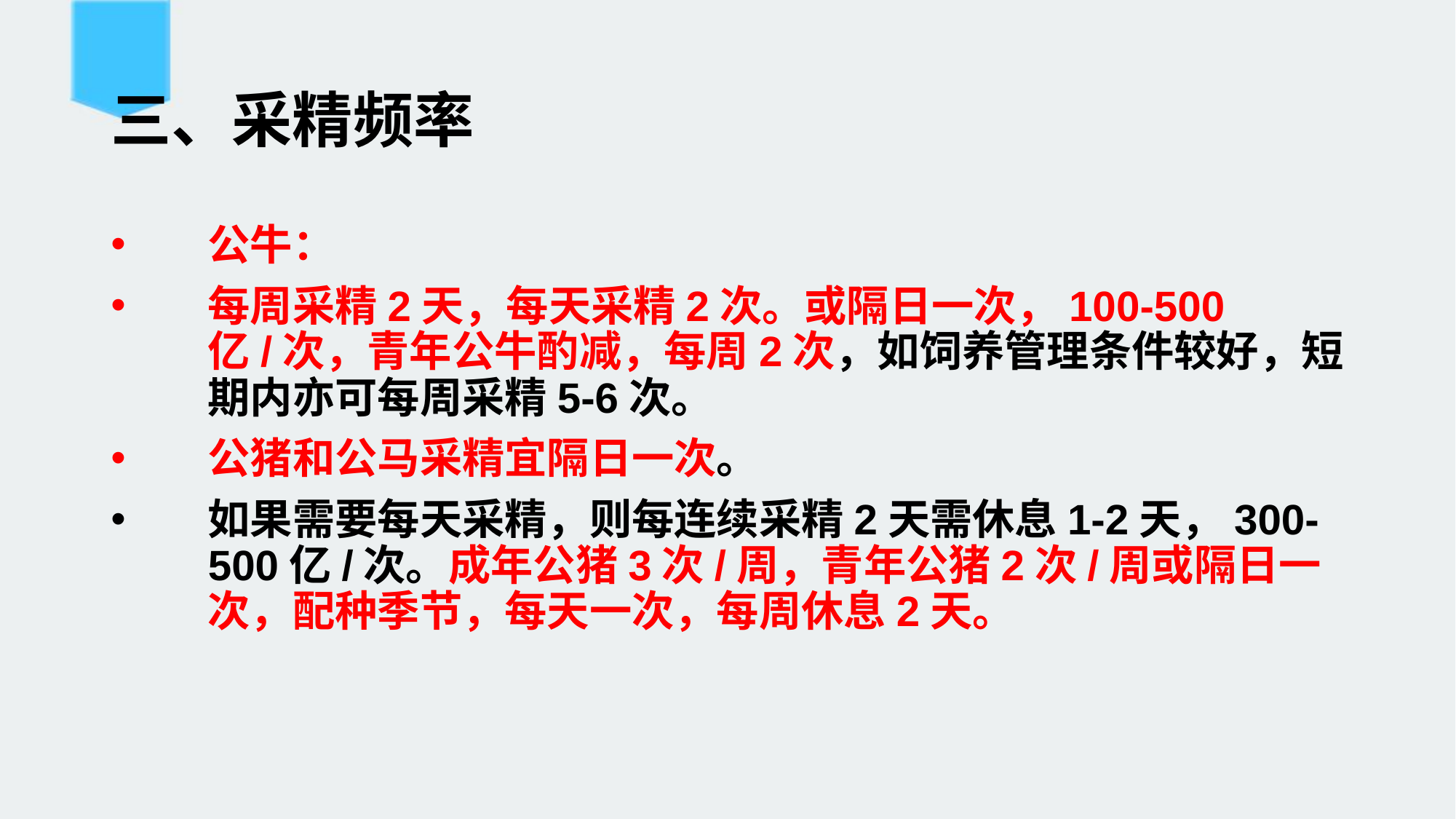

# 三、采精频率
公牛：
每周采精2天，每天采精2次。或隔日一次，100-500亿/次，青年公牛酌减，每周2次，如饲养管理条件较好，短期内亦可每周采精5-6次。
公猪和公马采精宜隔日一次。
如果需要每天采精，则每连续采精2天需休息1-2天，300-500亿/次。成年公猪3次/周，青年公猪2次/周或隔日一次，配种季节，每天一次，每周休息2天。